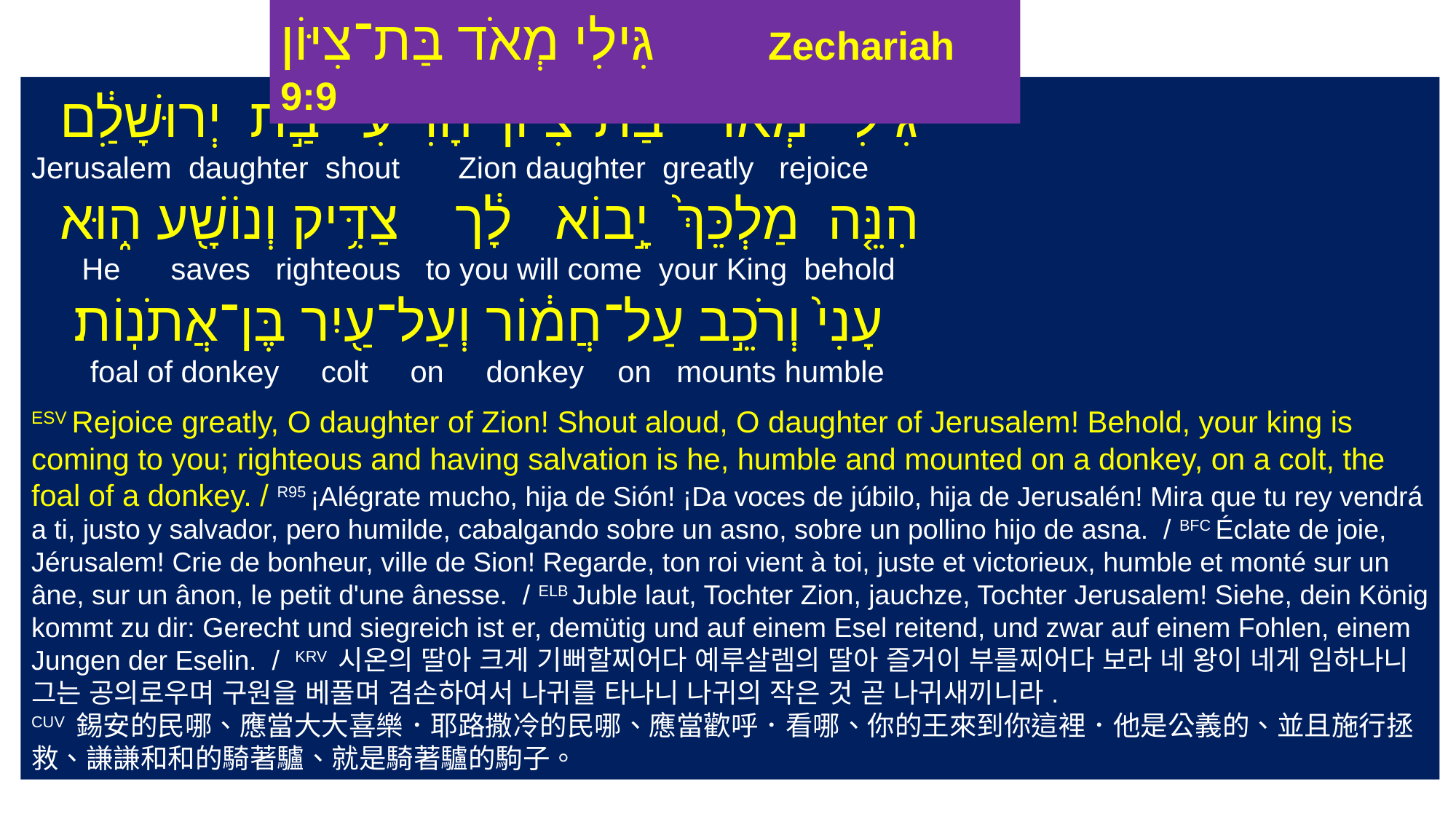

גִּילִי מְאֹד בַּת־צִיּוֹן        Zechariah 9:9
‎גִּילִ֙י  מְאֹ֜ד   בַּת־צִיּ֗וֹן  הָרִ֙יעִי֙  בַּ֣ת  יְרוּשָׁלִַ֔ם
    Jerusalem  daughter  shout       Zion daughter  greatly   rejoice
 הִנֵּ֤ה  מַלְכֵּךְ֙  יָ֣בוֹא   לָ֔ך    צַדִּ֥יק וְנוֹשָׁ֖ע ה֑וּא
      He      saves   righteous   to you will come  your King  behold
 עָנִי֙ וְרֹכֵ֣ב עַל־חֲמ֔וֹר וְעַל־עַ֖יִר בֶּן־אֲתֹנֽוֹת׃
       foal of donkey     colt     on     donkey    on   mounts humble

ESV Rejoice greatly, O daughter of Zion! Shout aloud, O daughter of Jerusalem! Behold, your king is coming to you; righteous and having salvation is he, humble and mounted on a donkey, on a colt, the foal of a donkey. / R95 ¡Alégrate mucho, hija de Sión! ¡Da voces de júbilo, hija de Jerusalén! Mira que tu rey vendrá a ti, justo y salvador, pero humilde, cabalgando sobre un asno, sobre un pollino hijo de asna.  / BFC Éclate de joie, Jérusalem! Crie de bonheur, ville de Sion! Regarde, ton roi vient à toi, juste et victorieux, humble et monté sur un âne, sur un ânon, le petit d'une ânesse.  / ELB Juble laut, Tochter Zion, jauchze, Tochter Jerusalem! Siehe, dein König kommt zu dir: Gerecht und siegreich ist er, demütig und auf einem Esel reitend, und zwar auf einem Fohlen, einem Jungen der Eselin.  /  KRV 시온의 딸아 크게 기뻐할찌어다 예루살렘의 딸아 즐거이 부를찌어다 보라 네 왕이 네게 임하나니 그는 공의로우며 구원을 베풀며 겸손하여서 나귀를 타나니 나귀의 작은 것 곧 나귀새끼니라.
CUV 錫安的民哪、應當大大喜樂．耶路撒冷的民哪、應當歡呼．看哪、你的王來到你這裡．他是公義的、並且施行拯救、謙謙和和的騎著驢、就是騎著驢的駒子。